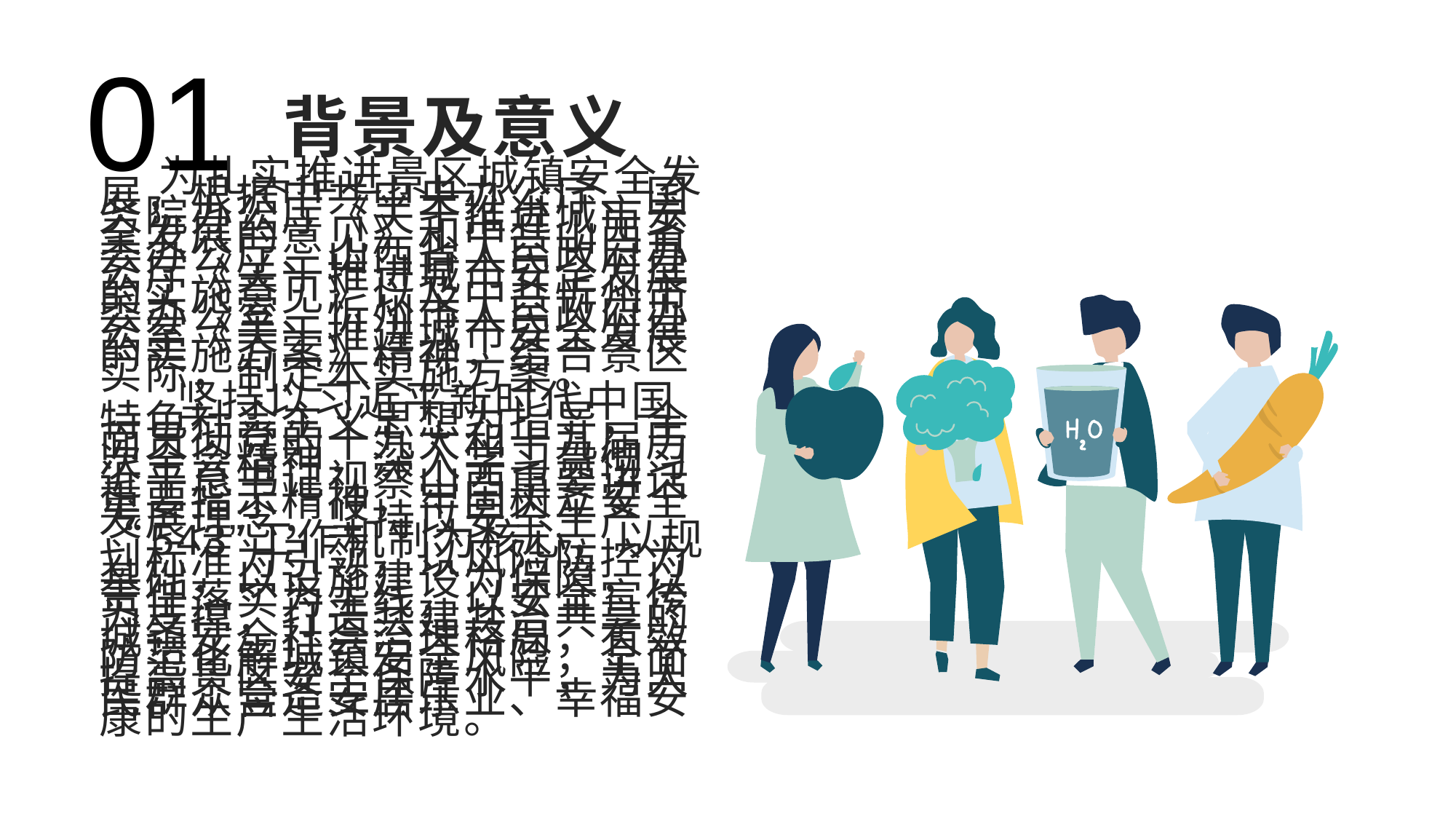

01
# 背景及意义
           为扎实推进景区城镇安全发展，根据中共中央办公厅、国务院办公厅《关于推进城市安全发展的意见》和中共山西省委办公厅、山西省人民政府办公厅《关于推进城市安全发展的实施意见》以及中共忻州市委办公室、忻州市人民政府办公室《关于推进城市安全发展的实施方案》精神，结合景区实际，制定本实施方案。
      坚持以习近平新时代中国特色社会主义思想为指导，全面贯彻党的十九大和十九届历次全会精神，深入学习贯彻习近平总书记视察山西重要讲话重要指示精神，牢固树立安全发展理念，坚持以安全生产“543”工作机制为核心，以规划标准为引领，以风险防控为基础，以设施建设为保障，以责任落实为主线，以安全宣传为支撑，打造共建共治共享的城镇安全社会治理格局，有效防范化解城镇安全风险，全面提高景区安全保障水平，为人民群众营造安居乐业、幸福安康的生产生活环境。